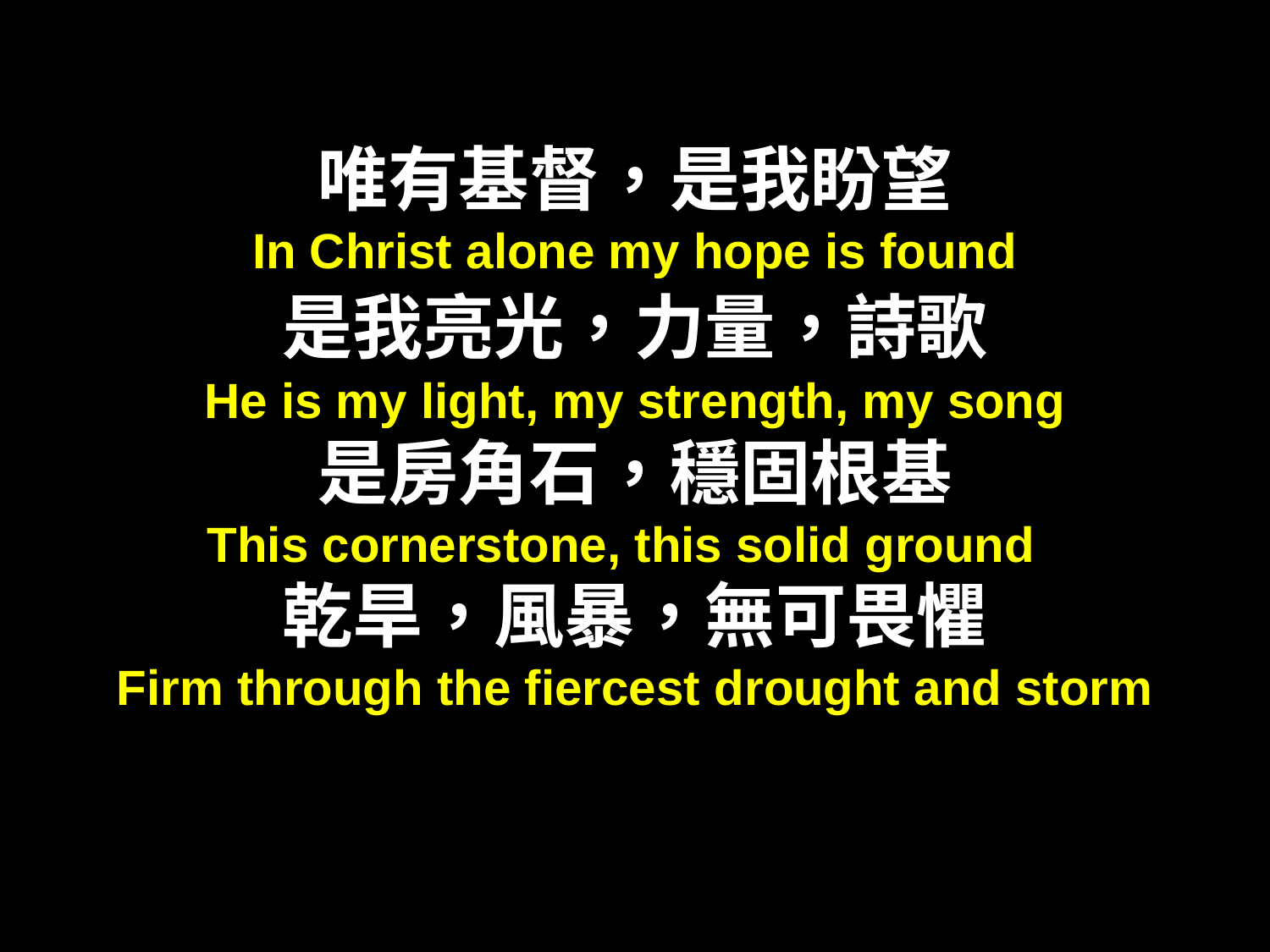

唯有基督，是我盼望
In Christ alone my hope is found
是我亮光，力量，詩歌
He is my light, my strength, my song
是房角石，穩固根基
This cornerstone, this solid ground
乾旱，風暴，無可畏懼
Firm through the fiercest drought and storm